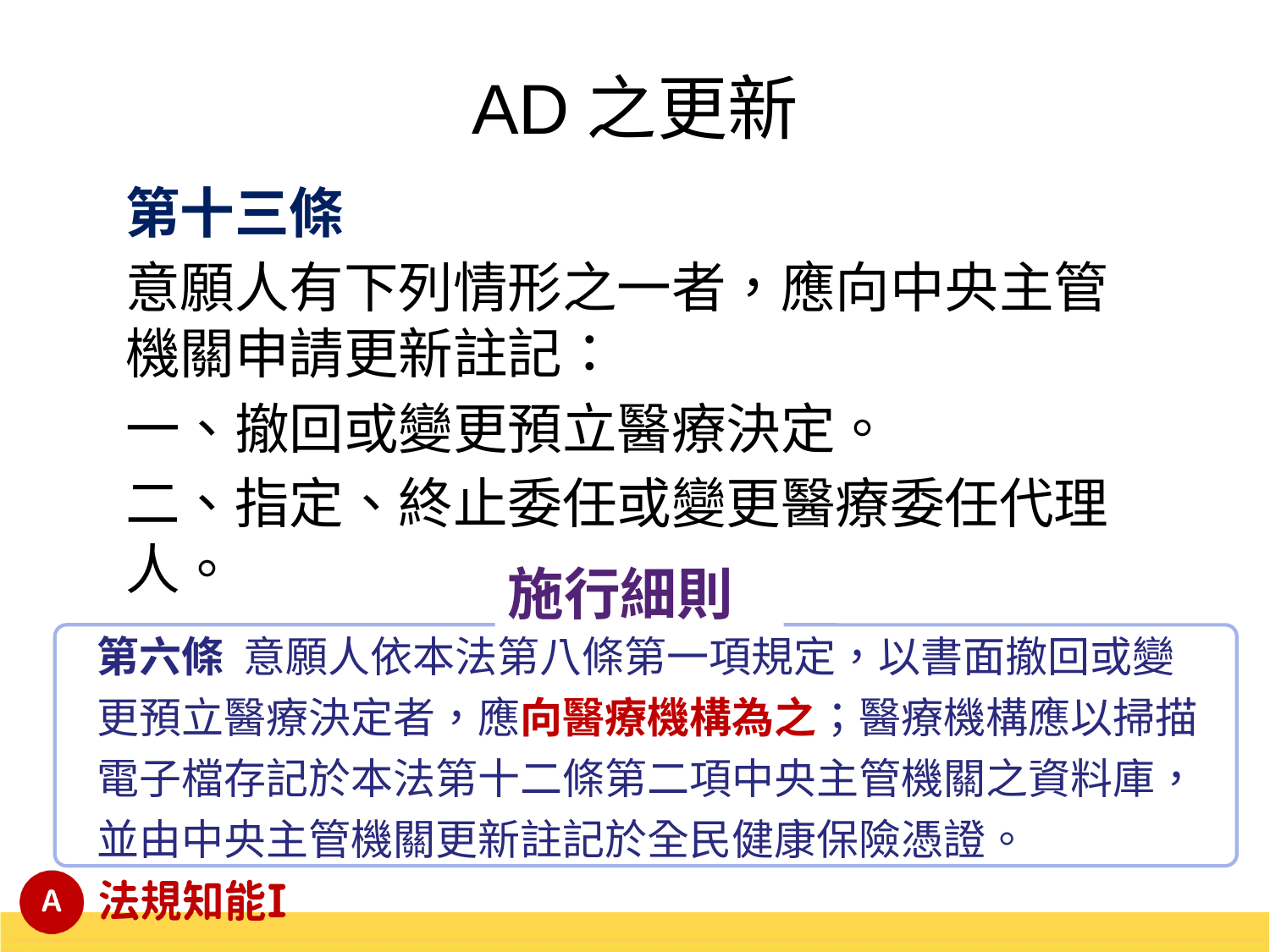

# AD之更新
第十三條
意願人有下列情形之一者，應向中央主管機關申請更新註記：
一、撤回或變更預立醫療決定。
二、指定、終止委任或變更醫療委任代理人。

施行細則
第六條  意願人依本法第八條第一項規定，以書面撤回或變更預立醫療決定者，應向醫療機構為之；醫療機構應以掃描電子檔存記於本法第十二條第二項中央主管機關之資料庫，並由中央主管機關更新註記於全民健康保險憑證。